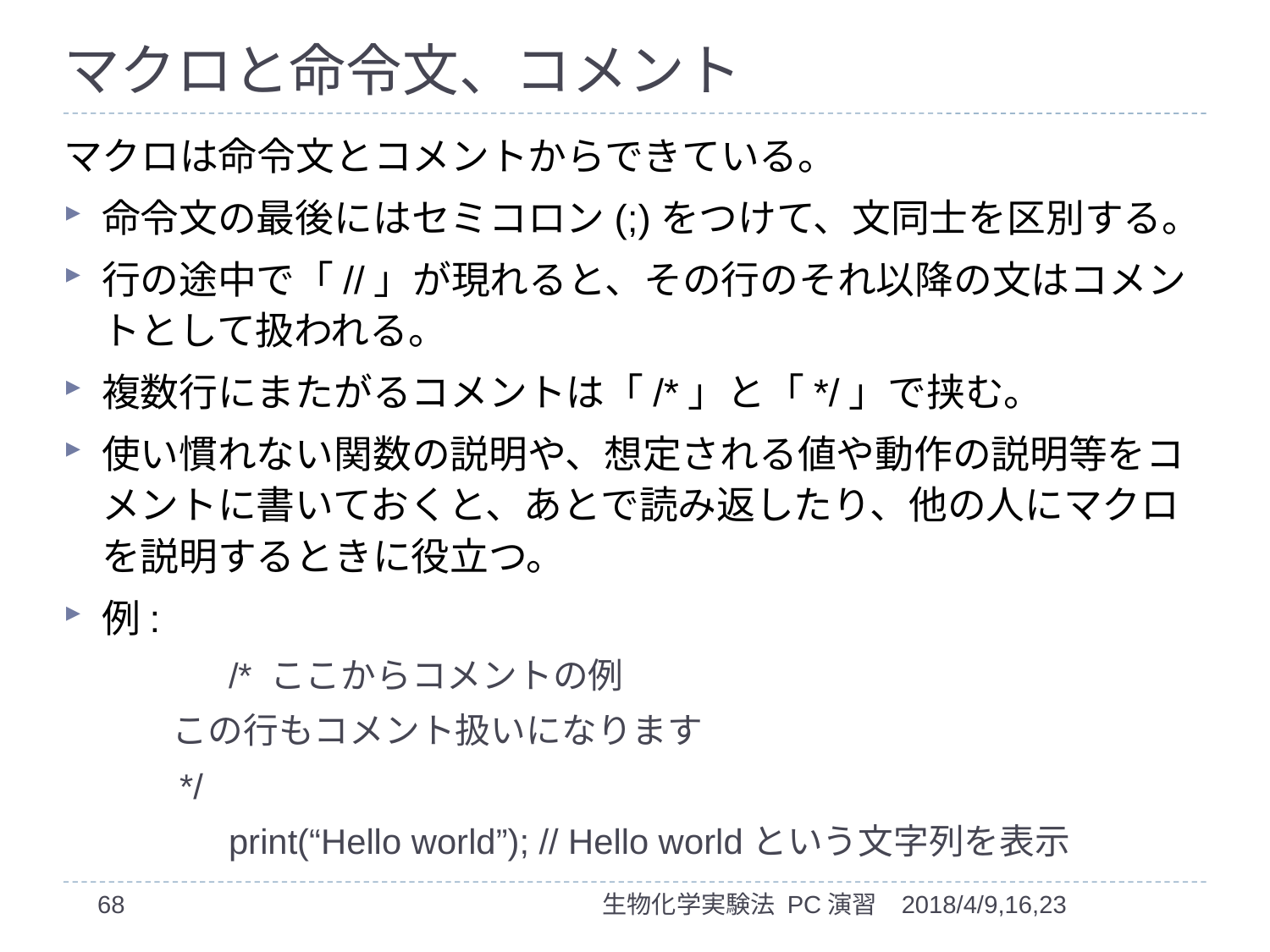

# マクロと命令文、コメント
マクロは命令文とコメントからできている。
命令文の最後にはセミコロン(;)をつけて、文同士を区別する。
行の途中で「//」が現れると、その行のそれ以降の文はコメントとして扱われる。
複数行にまたがるコメントは「/*」と「*/」で挟む。
使い慣れない関数の説明や、想定される値や動作の説明等をコメントに書いておくと、あとで読み返したり、他の人にマクロを説明するときに役立つ。
例:
	/* ここからコメントの例
        この行もコメント扱いになります
        */
	print(“Hello world”); // Hello worldという文字列を表示

68
生物化学実験法 PC演習
2018/4/9,16,23